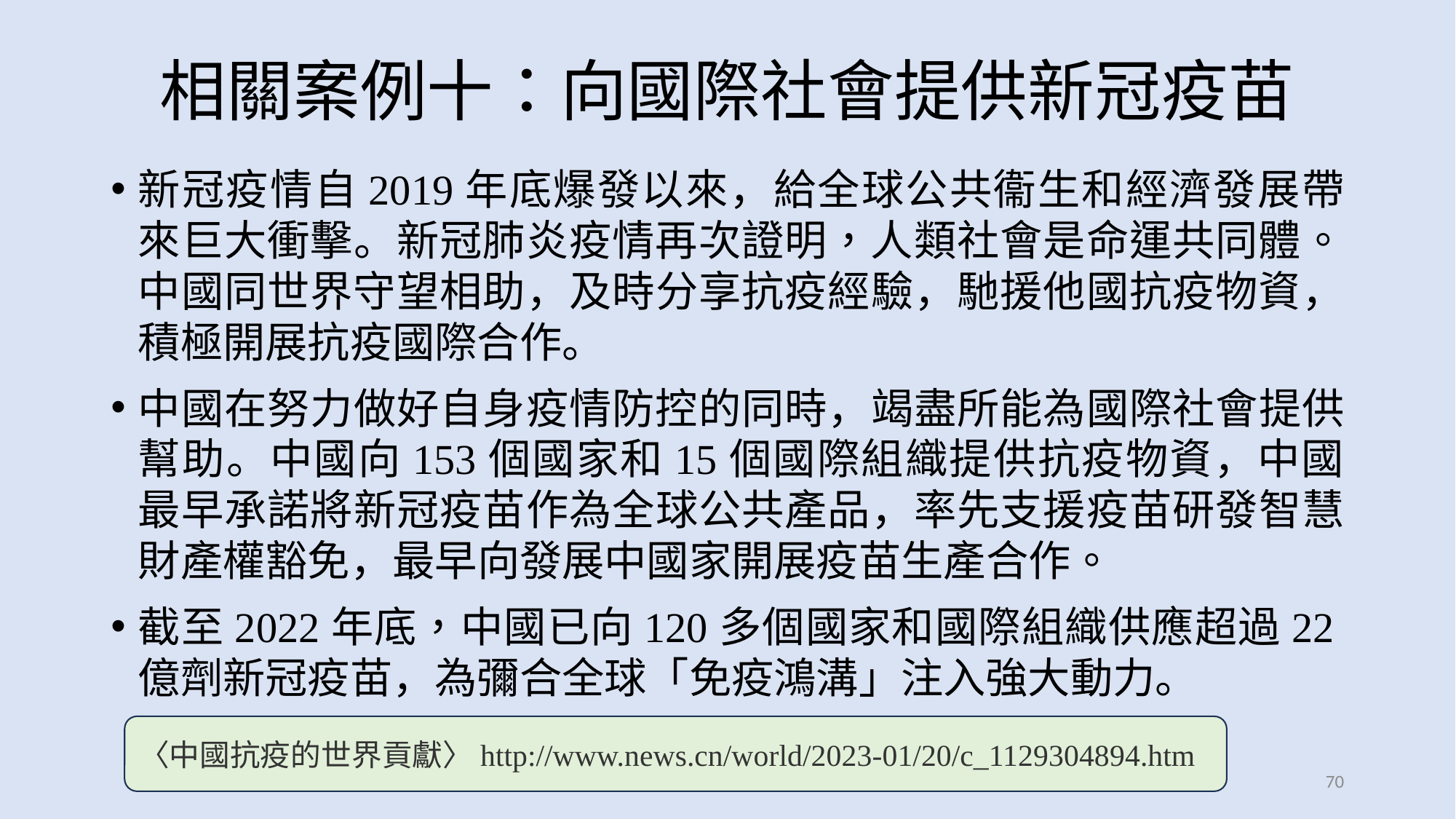

# 相關案例十：向國際社會提供新冠疫苗
新冠疫情自2019年底爆發以來，給全球公共衞生和經濟發展帶來巨大衝擊。新冠肺炎疫情再次證明，人類社會是命運共同體。中國同世界守望相助，及時分享抗疫經驗，馳援他國抗疫物資，積極開展抗疫國際合作。
中國在努力做好自身疫情防控的同時，竭盡所能為國際社會提供幫助。中國向153個國家和15個國際組織提供抗疫物資，中國最早承諾將新冠疫苗作為全球公共產品，率先支援疫苗研發智慧財產權豁免，最早向發展中國家開展疫苗生產合作。
截至2022年底，中國已向120多個國家和國際組織供應超過22億劑新冠疫苗，為彌合全球「免疫鴻溝」注入強大動力。
〈中國抗疫的世界貢獻〉http://www.news.cn/world/2023-01/20/c_1129304894.htm
70